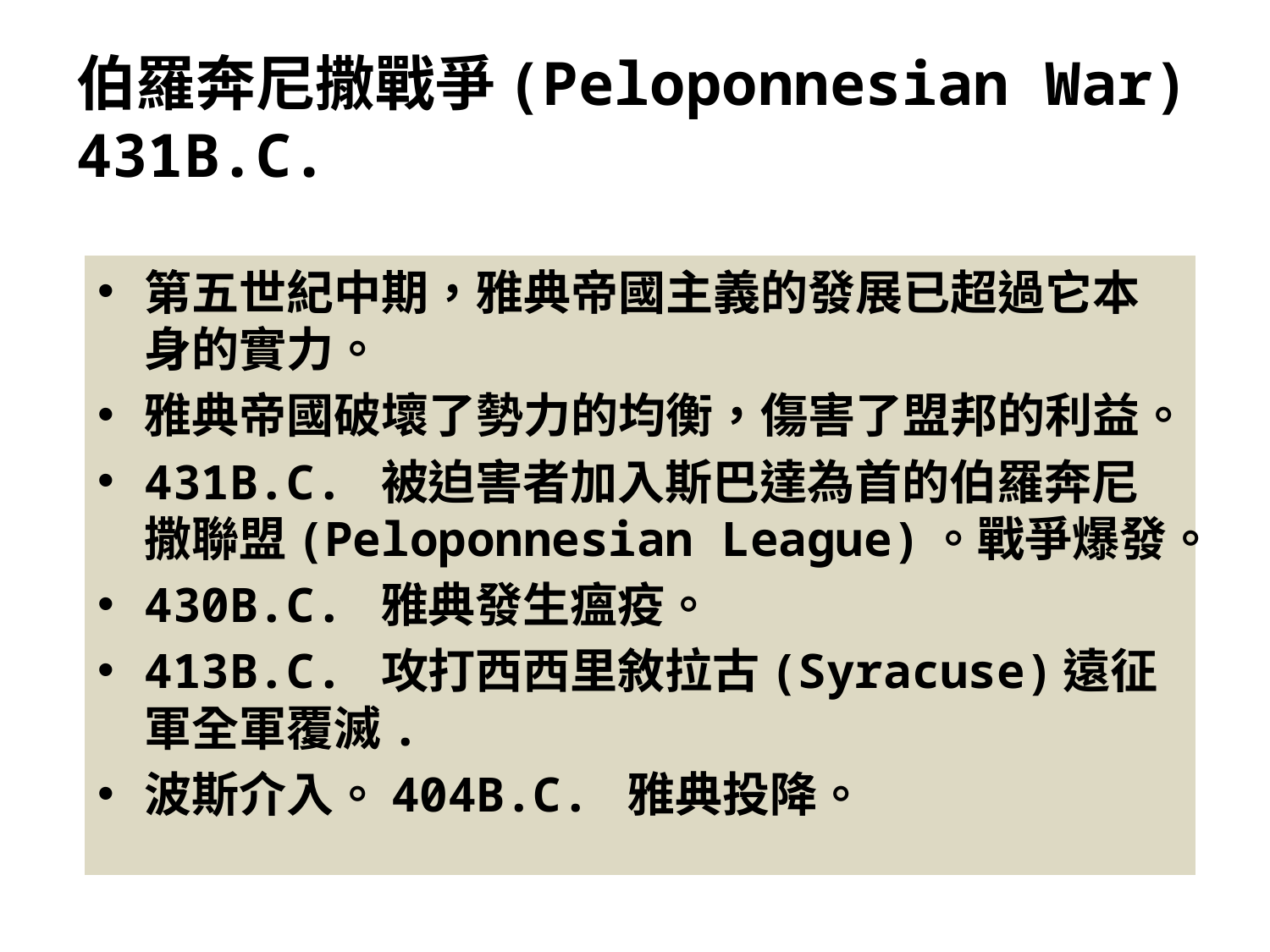

# 伯羅奔尼撒戰爭(Peloponnesian War) 431B.C.
第五世紀中期，雅典帝國主義的發展已超過它本身的實力。
雅典帝國破壞了勢力的均衡，傷害了盟邦的利益。
431B.C. 被迫害者加入斯巴達為首的伯羅奔尼撒聯盟(Peloponnesian League)。戰爭爆發。
430B.C. 雅典發生瘟疫。
413B.C. 攻打西西里敘拉古(Syracuse)遠征軍全軍覆滅.
波斯介入。404B.C. 雅典投降。